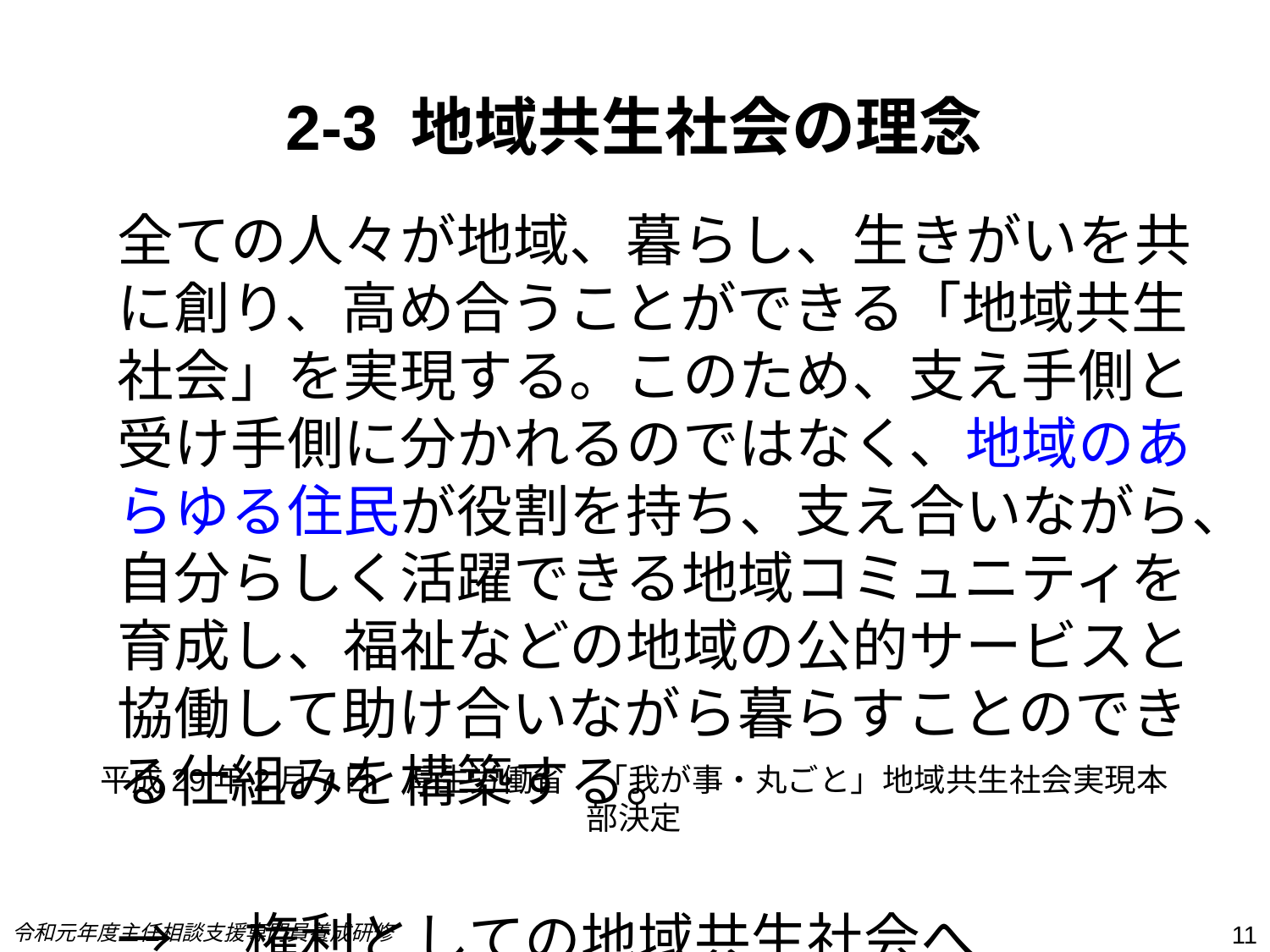

# 2-3 地域共生社会の理念
全ての人々が地域、暮らし、生きがいを共に創り、高め合うことができる「地域共生社会」を実現する。このため、支え手側と受け手側に分かれるのではなく、地域のあらゆる住民が役割を持ち、支え合いながら、自分らしく活躍できる地域コミュニティを育成し、福祉などの地域の公的サービスと協働して助け合いながら暮らすことのできる仕組みを構築する。

→　権利としての地域共生社会へ

平成29年2月7日　厚生労働省　「我が事・丸ごと」地域共生社会実現本部決定
令和元年度主任相談支援専門員養成研修
11